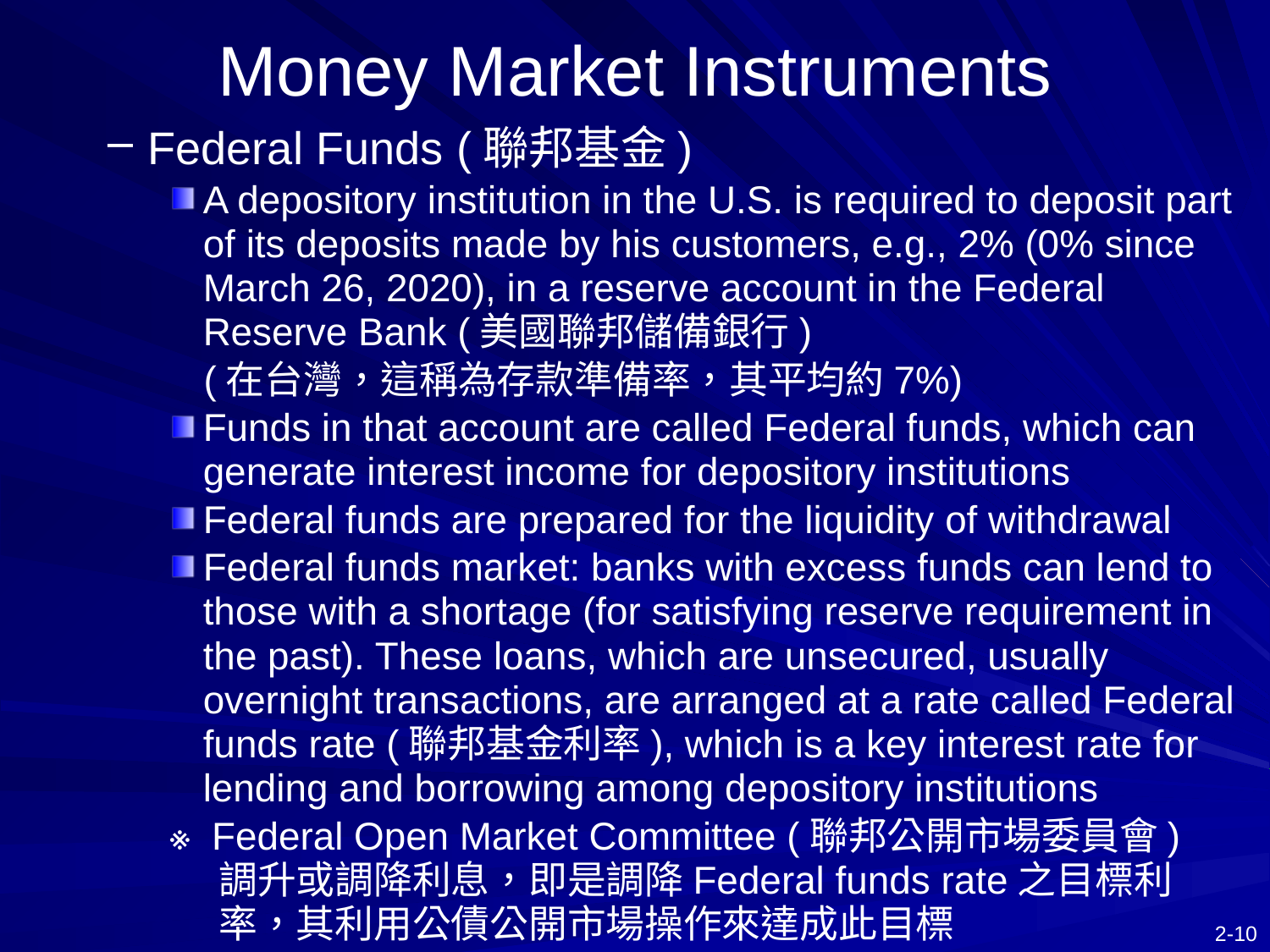

# Money Market Instruments
Federal Funds (聯邦基金)
A depository institution in the U.S. is required to deposit part of its deposits made by his customers, e.g., 2% (0% since March 26, 2020), in a reserve account in the Federal Reserve Bank (美國聯邦儲備銀行)
   (在台灣，這稱為存款準備率，其平均約7%)
Funds in that account are called Federal funds, which can generate interest income for depository institutions
Federal funds are prepared for the liquidity of withdrawal
Federal funds market: banks with excess funds can lend to those with a shortage (for satisfying reserve requirement in the past). These loans, which are unsecured, usually overnight transactions, are arranged at a rate called Federal funds rate (聯邦基金利率), which is a key interest rate for lending and borrowing among depository institutions
※ Federal Open Market Committee (聯邦公開市場委員會) 調升或調降利息，即是調降Federal funds rate之目標利率，其利用公債公開市場操作來達成此目標